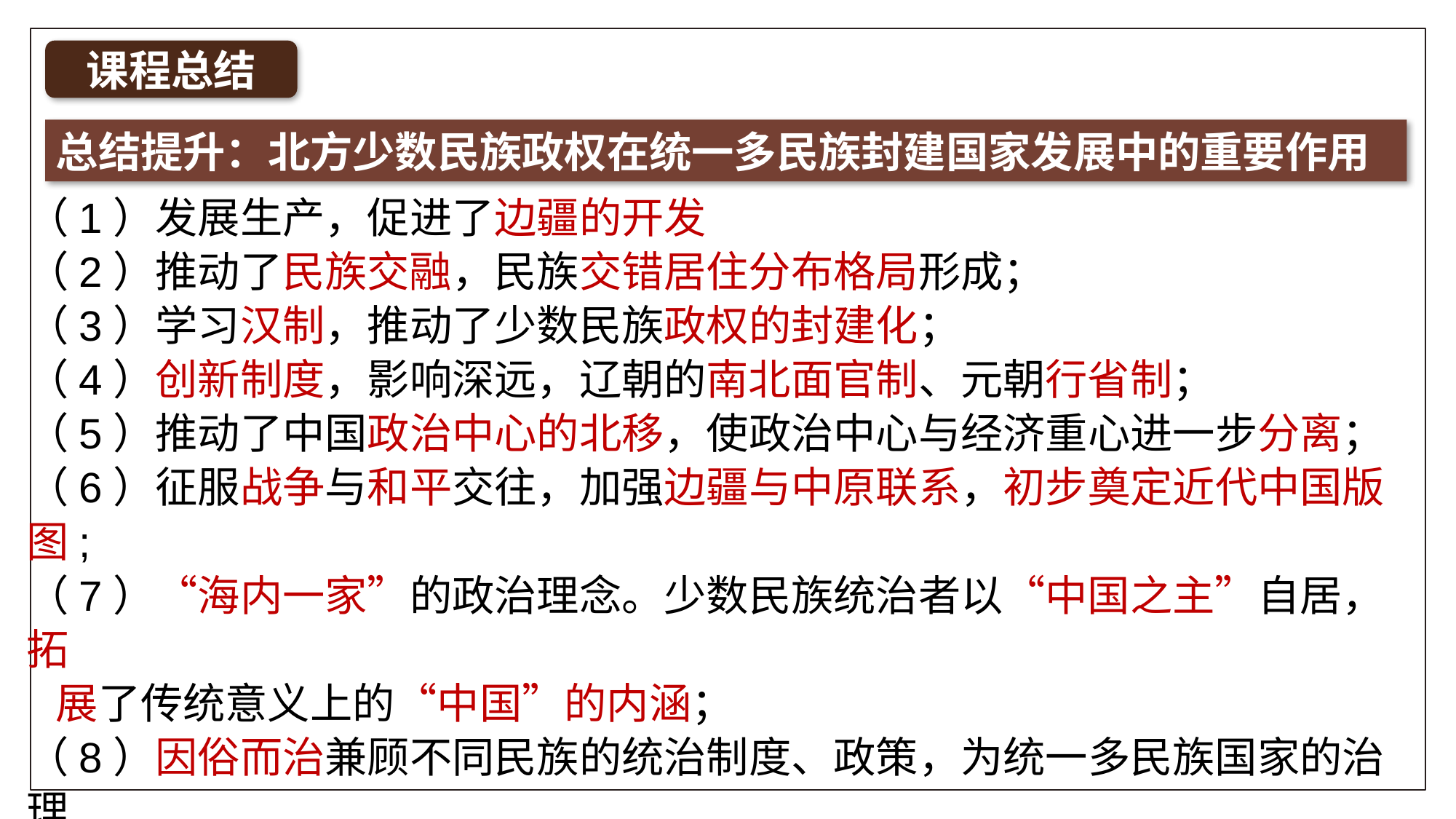

课程总结
总结提升：北方少数民族政权在统一多民族封建国家发展中的重要作用
（1）发展生产，促进了边疆的开发
（2）推动了民族交融，民族交错居住分布格局形成；
（3）学习汉制，推动了少数民族政权的封建化；
（4）创新制度，影响深远，辽朝的南北面官制、元朝行省制；
（5）推动了中国政治中心的北移，使政治中心与经济重心进一步分离；
（6）征服战争与和平交往，加强边疆与中原联系，初步奠定近代中国版图;
（7）“海内一家”的政治理念。少数民族统治者以“中国之主”自居，拓
  展了传统意义上的“中国”的内涵；
（8）因俗而治兼顾不同民族的统治制度、政策，为统一多民族国家的治理
  提供了有益的借鉴;
（9）兼容并蓄政策使得中外交流活跃。